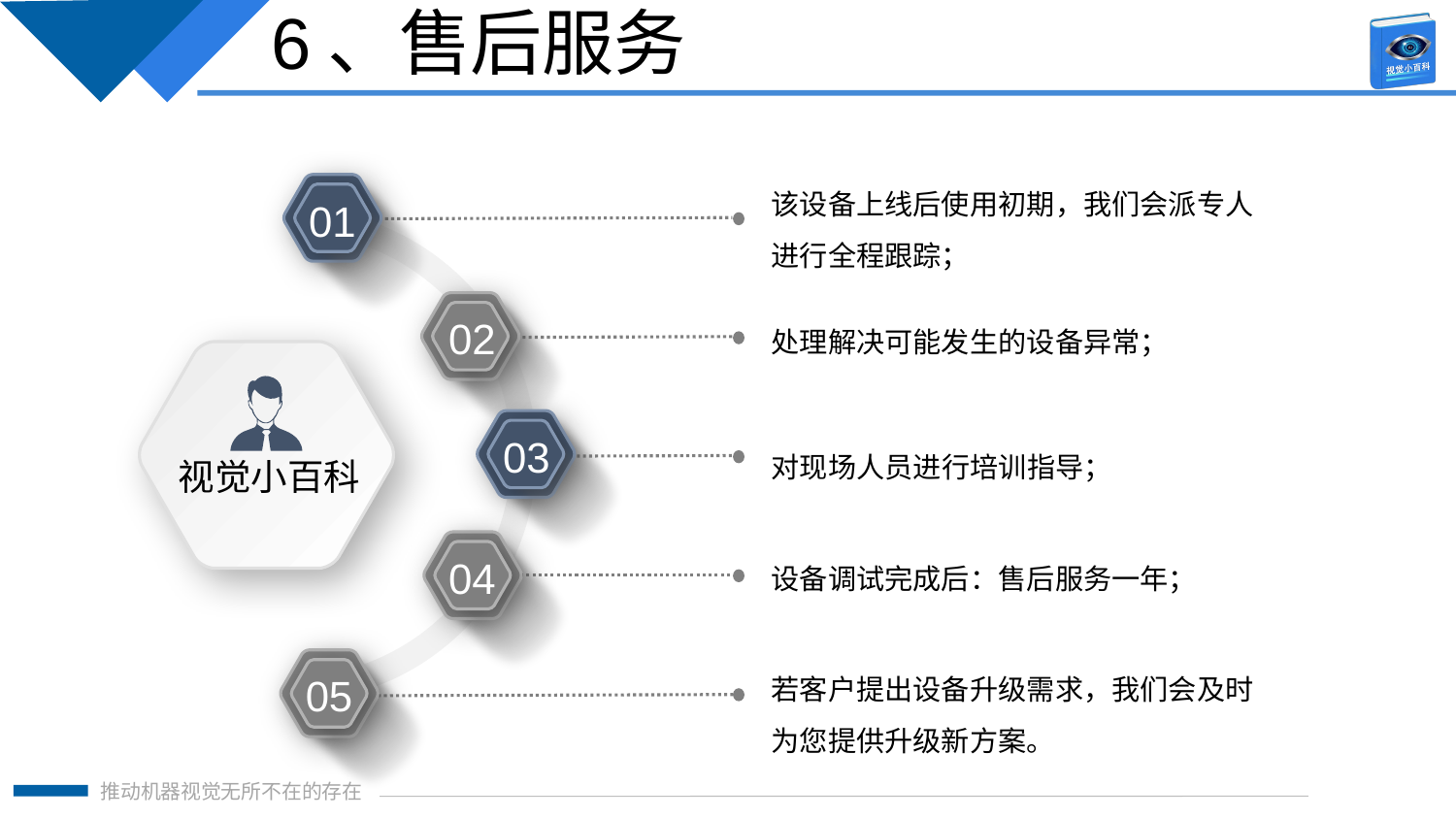

6、售后服务
该设备上线后使用初期，我们会派专人进行全程跟踪；

01

02
处理解决可能发生的设备异常；

视觉小百科

03
对现场人员进行培训指导；
设备调试完成后：售后服务一年；

04

05
若客户提出设备升级需求，我们会及时为您提供升级新方案。